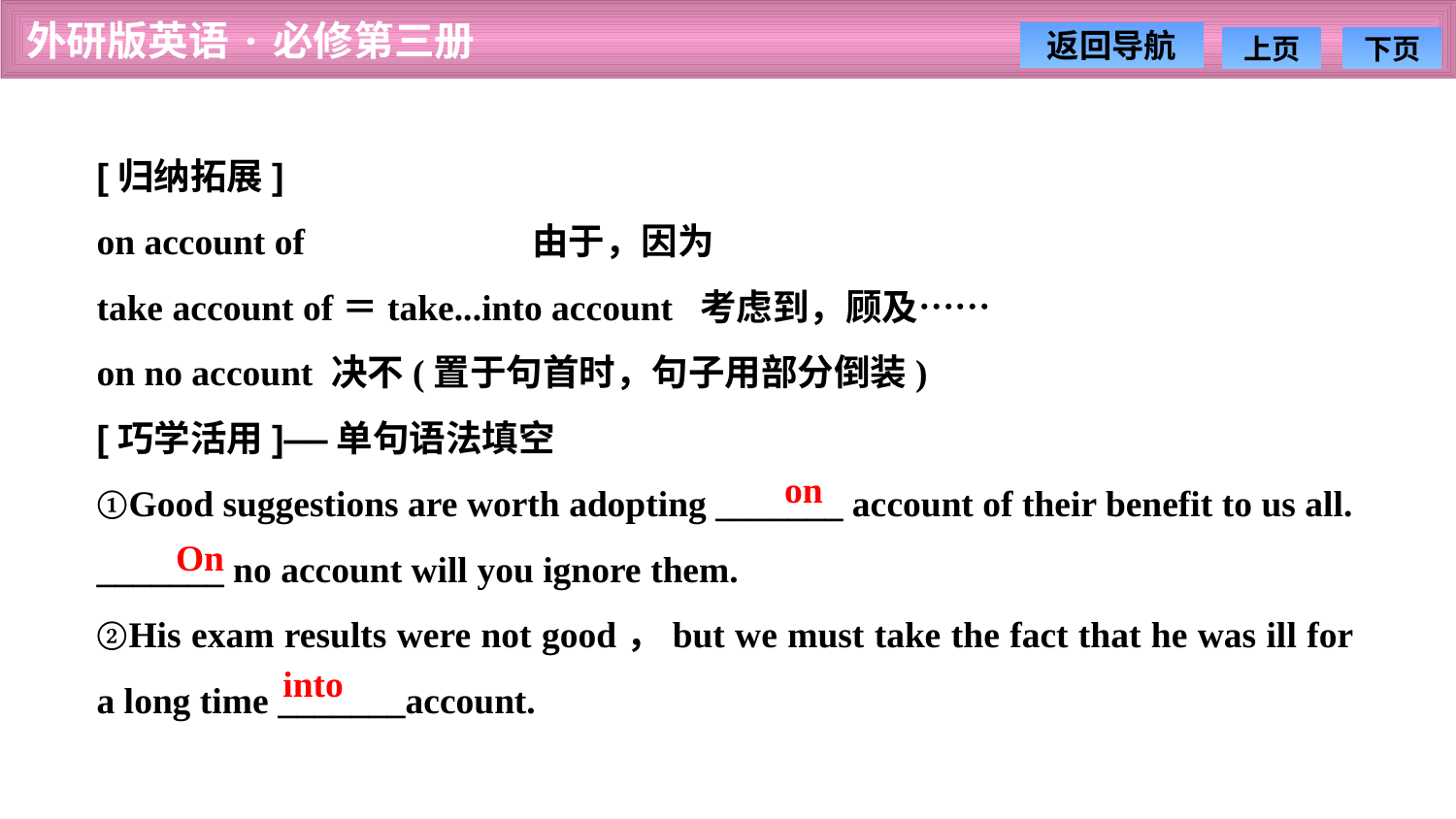

[归纳拓展]
on account of　　　　　　由于，因为
take account of＝take...into account  考虑到，顾及……
on no account 决不(置于句首时，句子用部分倒装)
[巧学活用]——单句语法填空
①Good suggestions are worth adopting _______ account of their benefit to us all. _______ no account will you ignore them.
②His exam results were not good，but we must take the fact that he was ill for a long time _______account.
on
On
into